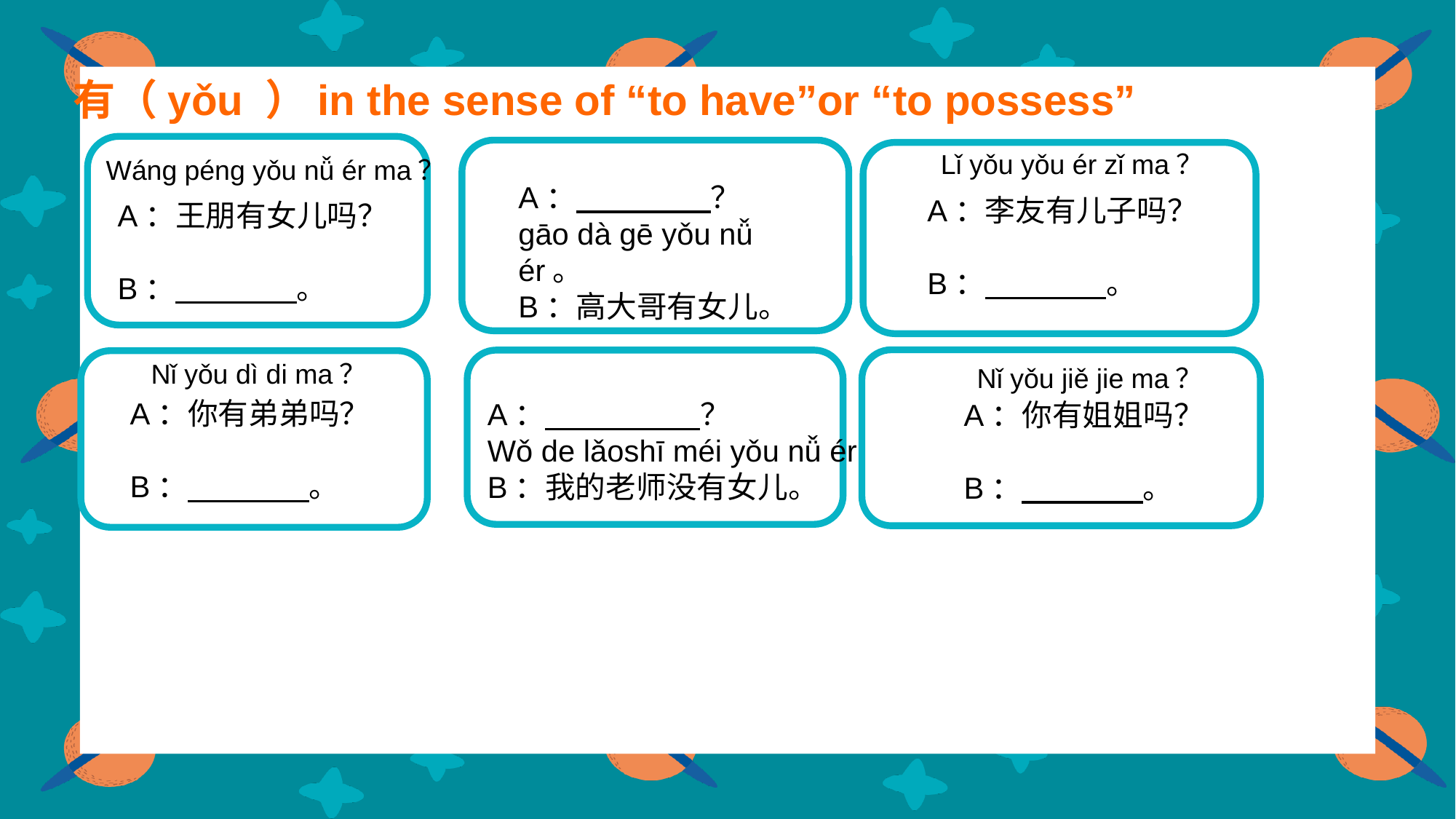

有（yǒu ）in the sense of “to have”or “to possess”
sh王朋友uí
sh王朋友uí
Lǐ yǒu yǒu ér zǐ ma？
sh王朋友uí
Wáng péng yǒu nǚ ér ma？
A：                    ？
gāo dà gē yǒu nǚ ér。
B：高大哥有女儿。
A：李友有儿子吗？

B：                  。
A：王朋有女儿吗？

B：                  。

sh王朋友uí
sh王朋友uí
sh王朋友uí
Nǐ yǒu dì di ma？
Nǐ yǒu jiě jie ma？
A：你有弟弟吗？

B：                  。
A：                       ？
Wǒ de lǎoshī méi yǒu nǚ ér
B：我的老师没有女儿。
A：你有姐姐吗？

B：                  。